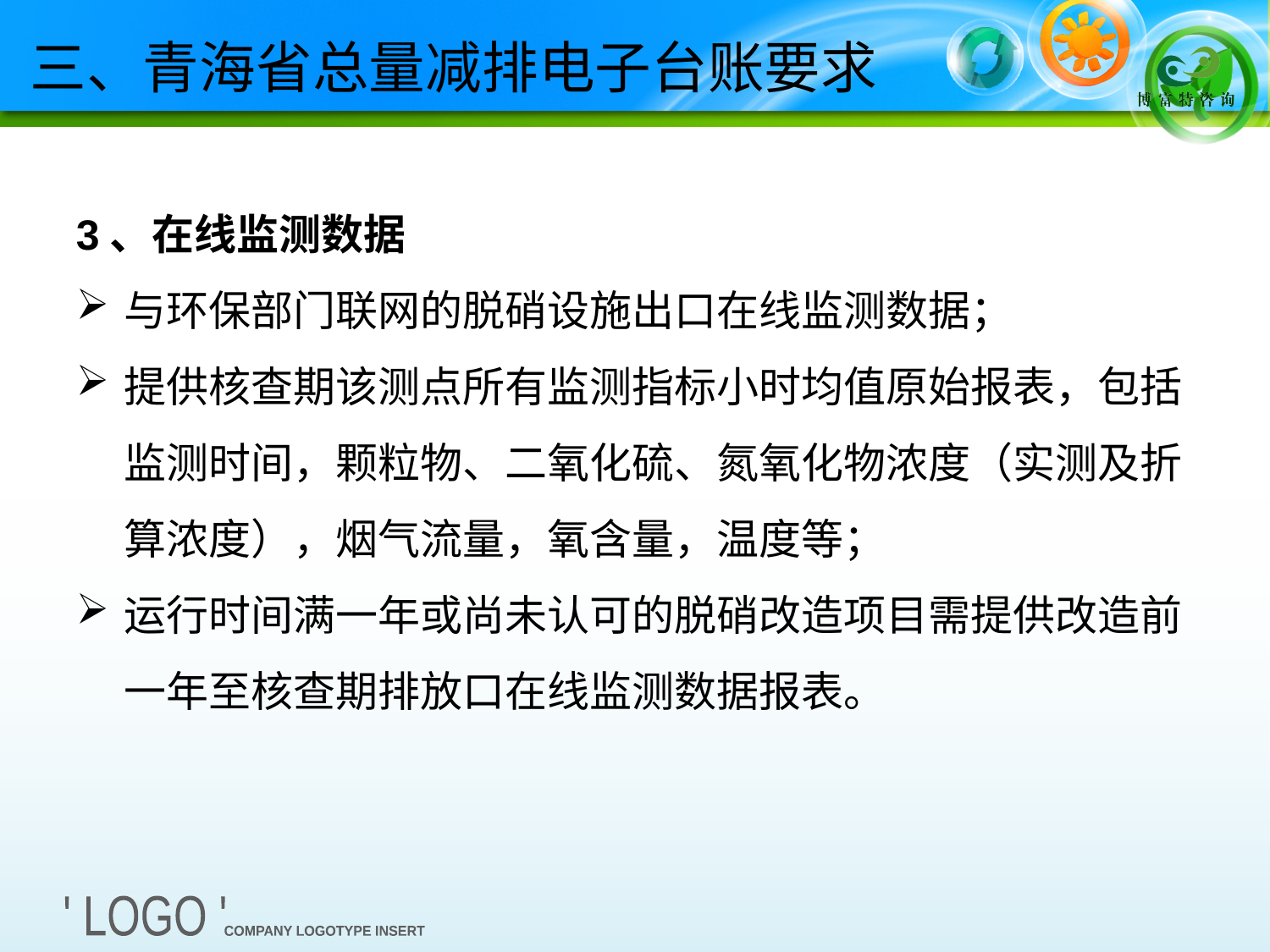

三、青海省总量减排电子台账要求

3、在线监测数据
与环保部门联网的脱硝设施出口在线监测数据；
提供核查期该测点所有监测指标小时均值原始报表，包括监测时间，颗粒物、二氧化硫、氮氧化物浓度（实测及折算浓度），烟气流量，氧含量，温度等；
运行时间满一年或尚未认可的脱硝改造项目需提供改造前一年至核查期排放口在线监测数据报表。